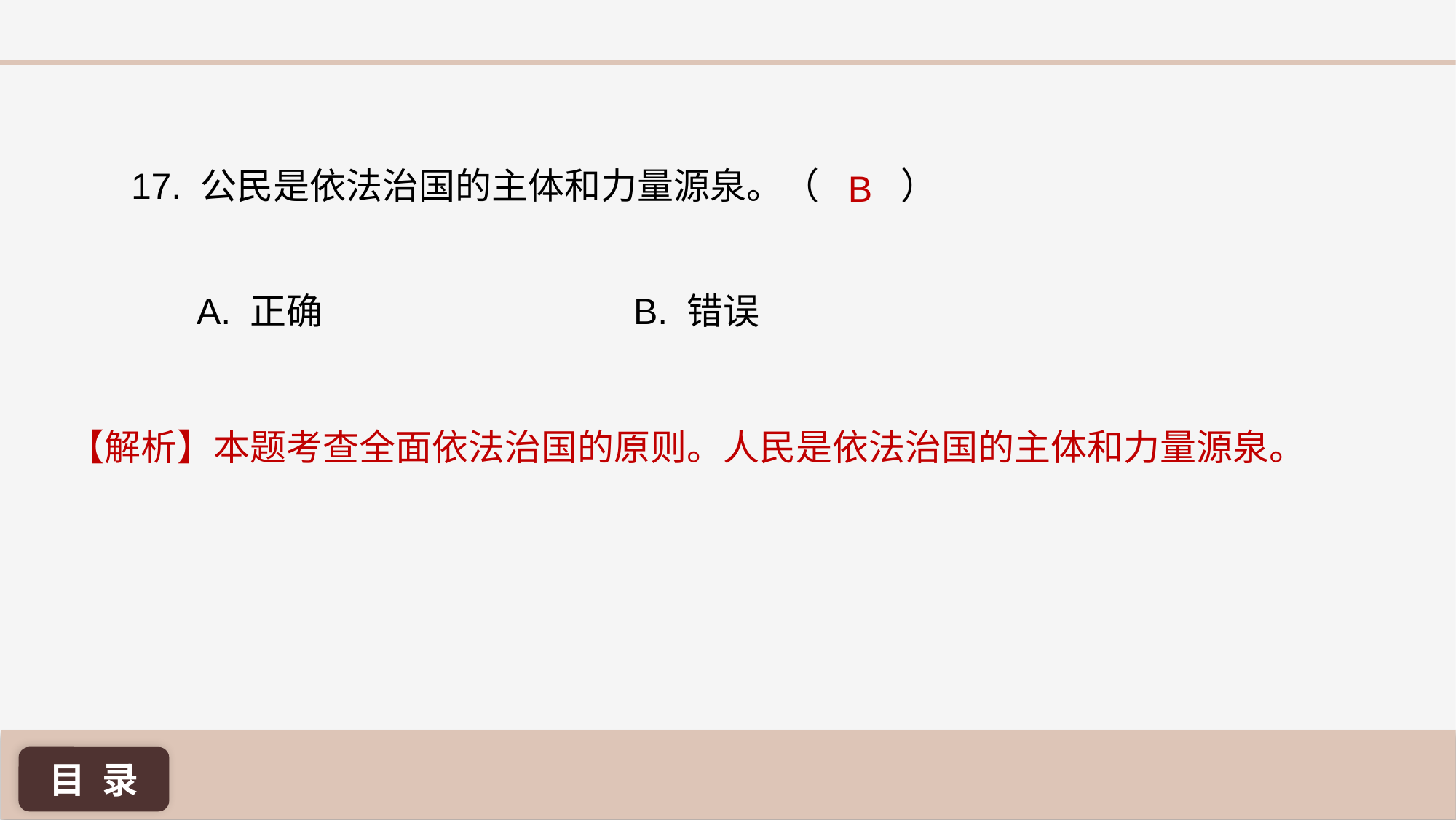

17. 公民是依法治国的主体和力量源泉。（          ）
B
A. 正确 			B. 错误
【解析】本题考查全面依法治国的原则。人民是依法治国的主体和力量源泉。